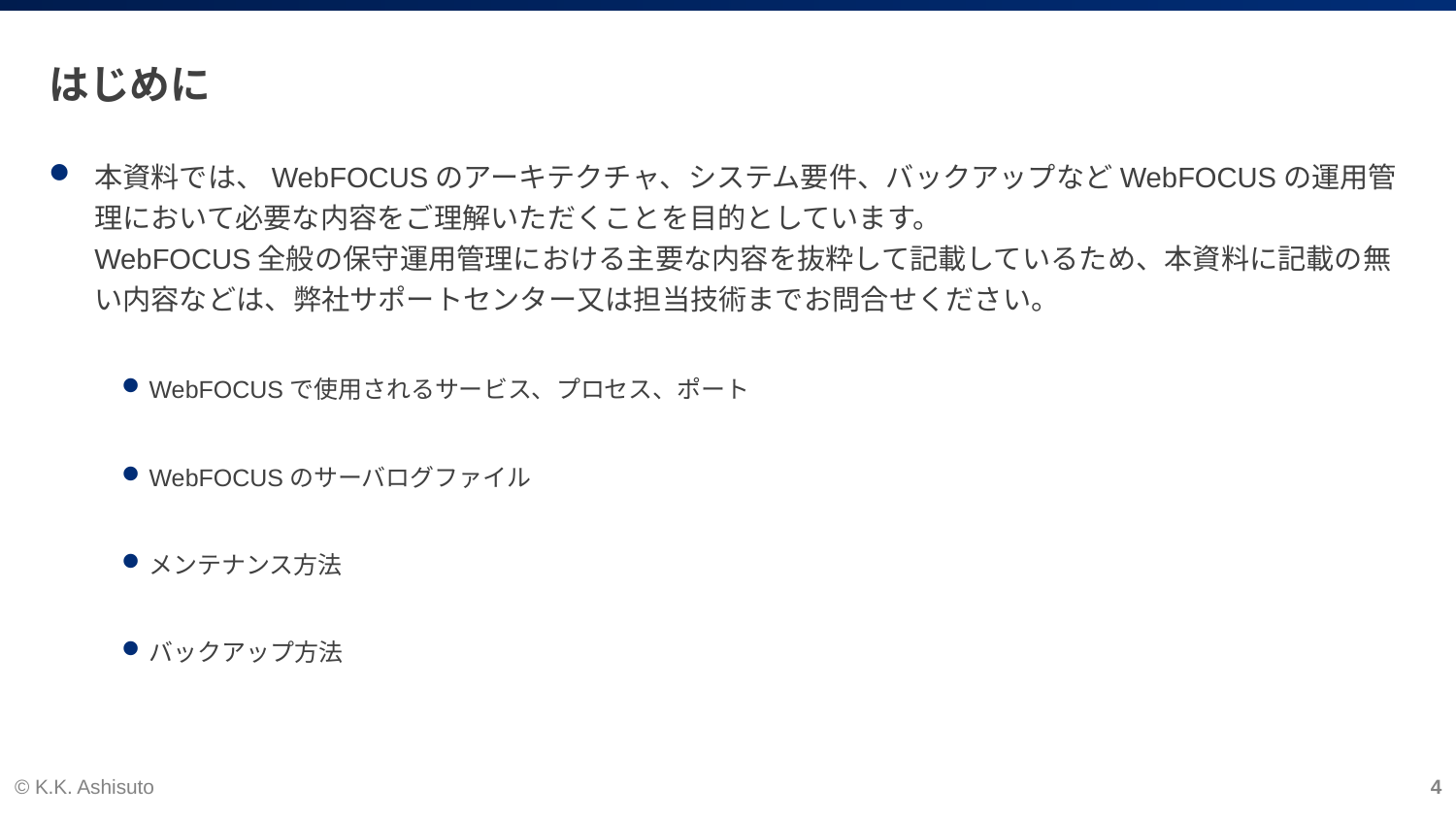

# はじめに
本資料では、WebFOCUSのアーキテクチャ、システム要件、バックアップなどWebFOCUSの運用管理において必要な内容をご理解いただくことを目的としています。
WebFOCUS全般の保守運用管理における主要な内容を抜粋して記載しているため、本資料に記載の無い内容などは、弊社サポートセンター又は担当技術までお問合せください。

WebFOCUSで使用されるサービス、プロセス、ポート

WebFOCUSのサーバログファイル

メンテナンス方法

バックアップ方法

© K.K. Ashisuto
4